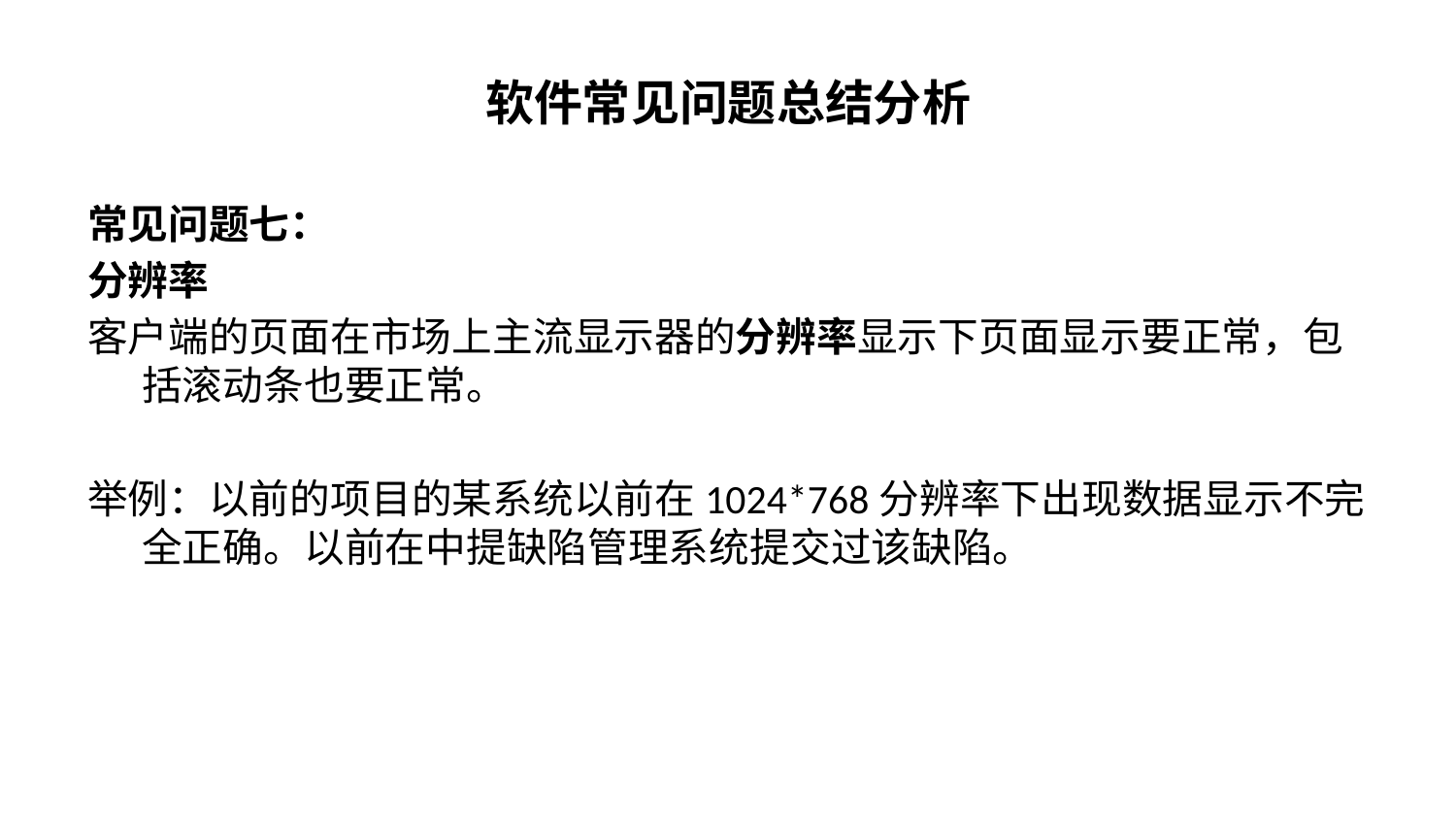

# 软件常见问题总结分析
常见问题七：
分辨率
客户端的页面在市场上主流显示器的分辨率显示下页面显示要正常，包括滚动条也要正常。

举例：以前的项目的某系统以前在1024*768分辨率下出现数据显示不完全正确。以前在中提缺陷管理系统提交过该缺陷。